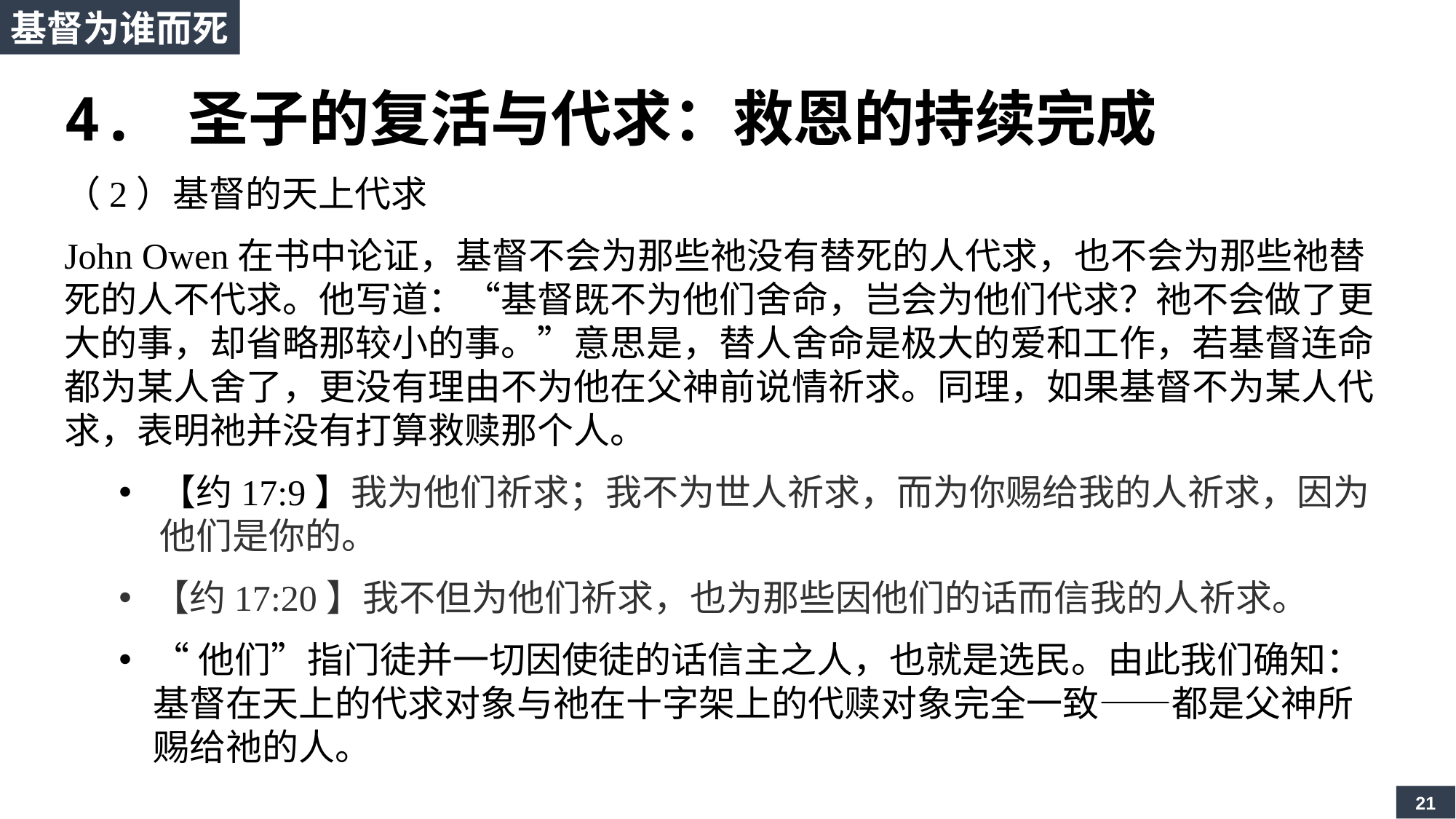

基督为谁而死
4. 圣子的复活与代求：救恩的持续完成
（2）基督的天上代求
John Owen在书中论证，基督不会为那些祂没有替死的人代求，也不会为那些祂替死的人不代求。他写道：“基督既不为他们舍命，岂会为他们代求？祂不会做了更大的事，却省略那较小的事。”意思是，替人舍命是极大的爱和工作，若基督连命都为某人舍了，更没有理由不为他在父神前说情祈求。同理，如果基督不为某人代求，表明祂并没有打算救赎那个人。
【约17:9】我为他们祈求；我不为世人祈求，而为你赐给我的人祈求，因为他们是你的。
【约17:20】我不但为他们祈求，也为那些因他们的话而信我的人祈求。
“他们”指门徒并一切因使徒的话信主之人，也就是选民。由此我们确知：基督在天上的代求对象与祂在十字架上的代赎对象完全一致——都是父神所赐给祂的人。
21